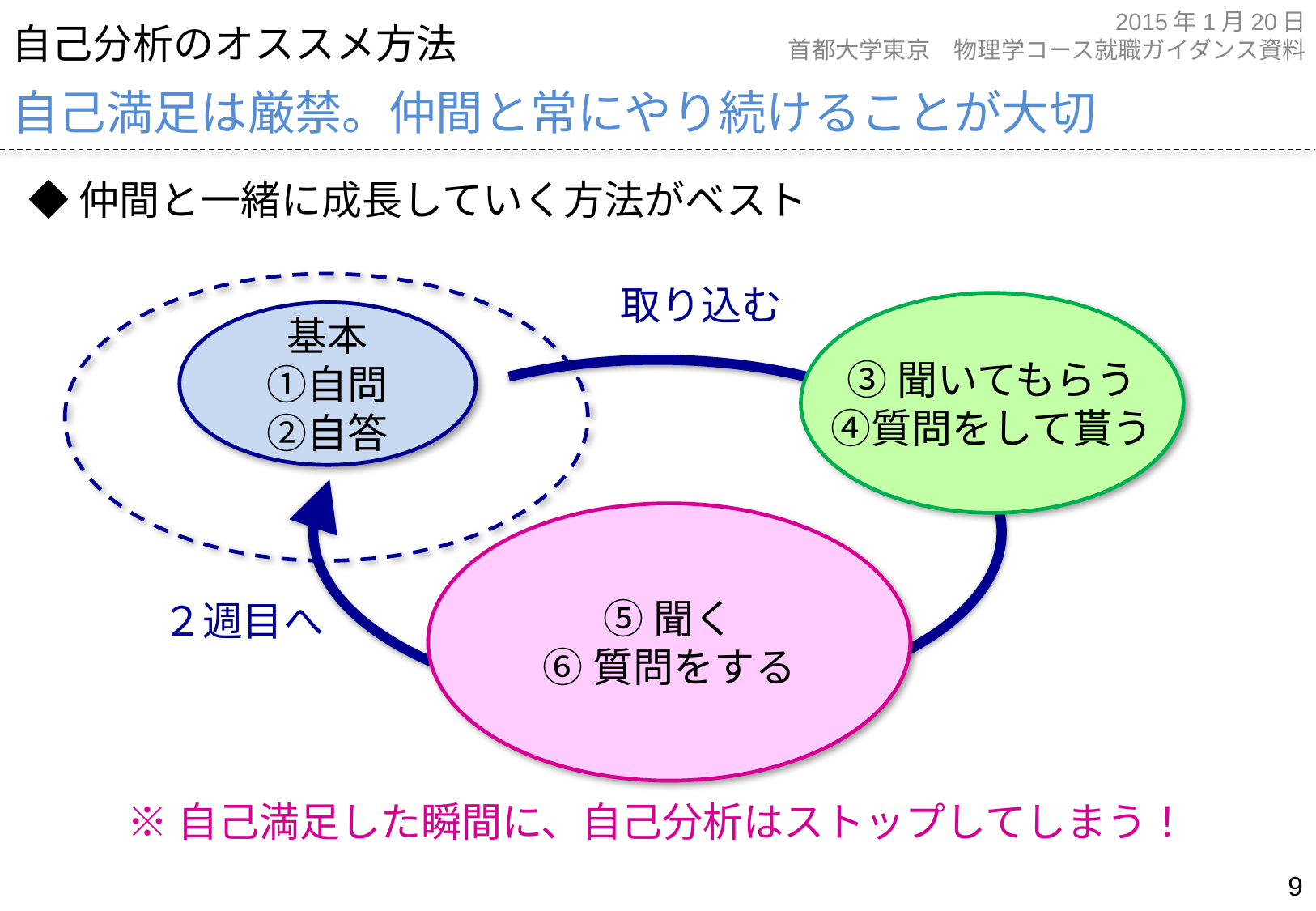

自己分析のオススメ方法
自己満足は厳禁。仲間と常にやり続けることが大切
◆仲間と一緒に成長していく方法がベスト

取り込む
③聞いてもらう
④質問をして貰う
基本
①自問
②自答

⑤聞く
⑥質問をする
２週目へ
※自己満足した瞬間に、自己分析はストップしてしまう！
9